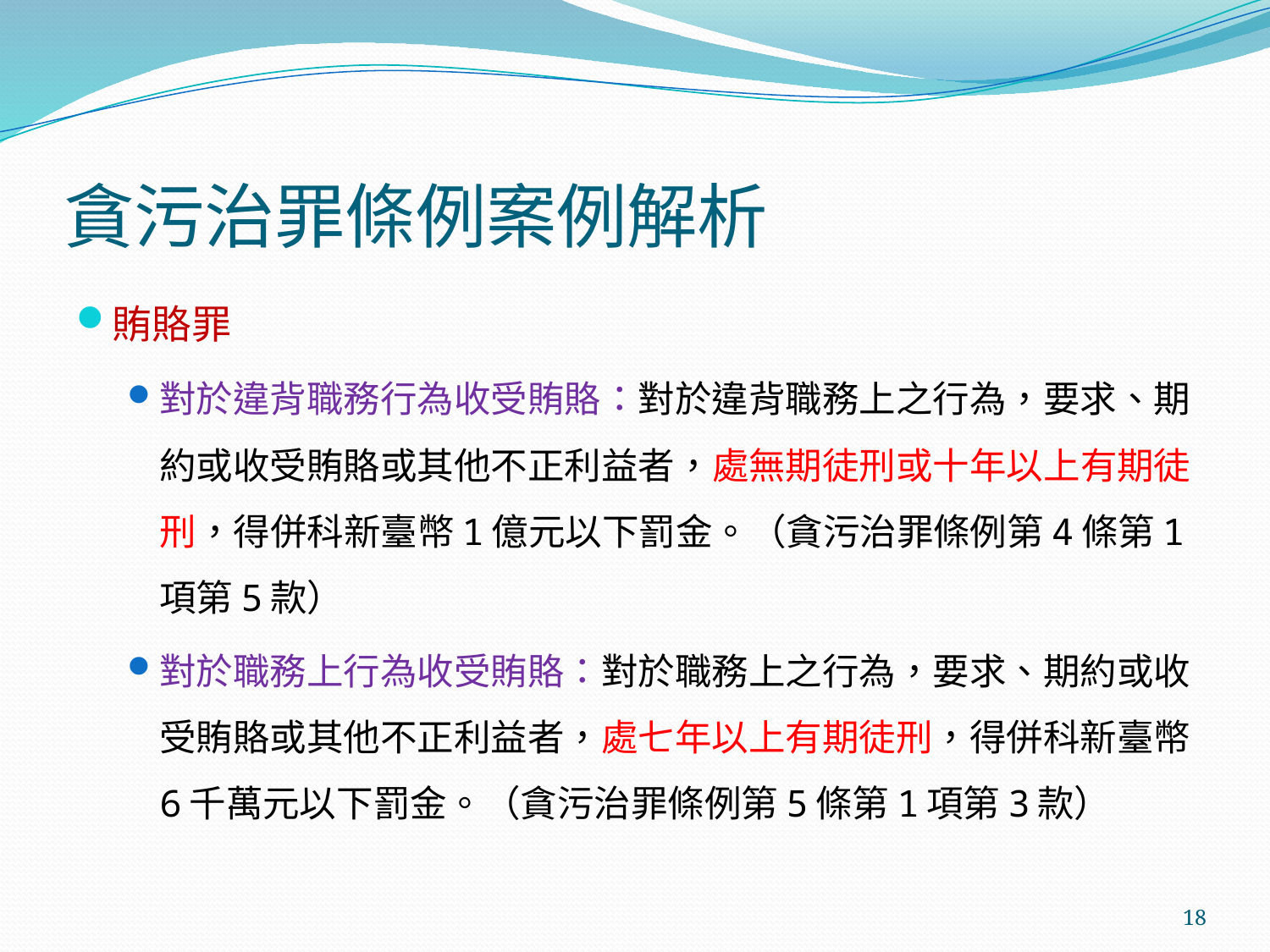

# 貪污治罪條例案例解析
賄賂罪
對於違背職務行為收受賄賂：對於違背職務上之行為，要求、期約或收受賄賂或其他不正利益者，處無期徒刑或十年以上有期徒刑，得併科新臺幣1億元以下罰金。（貪污治罪條例第4條第1項第5款）
對於職務上行為收受賄賂：對於職務上之行為，要求、期約或收受賄賂或其他不正利益者，處七年以上有期徒刑，得併科新臺幣6千萬元以下罰金。（貪污治罪條例第5條第1項第3款）

18